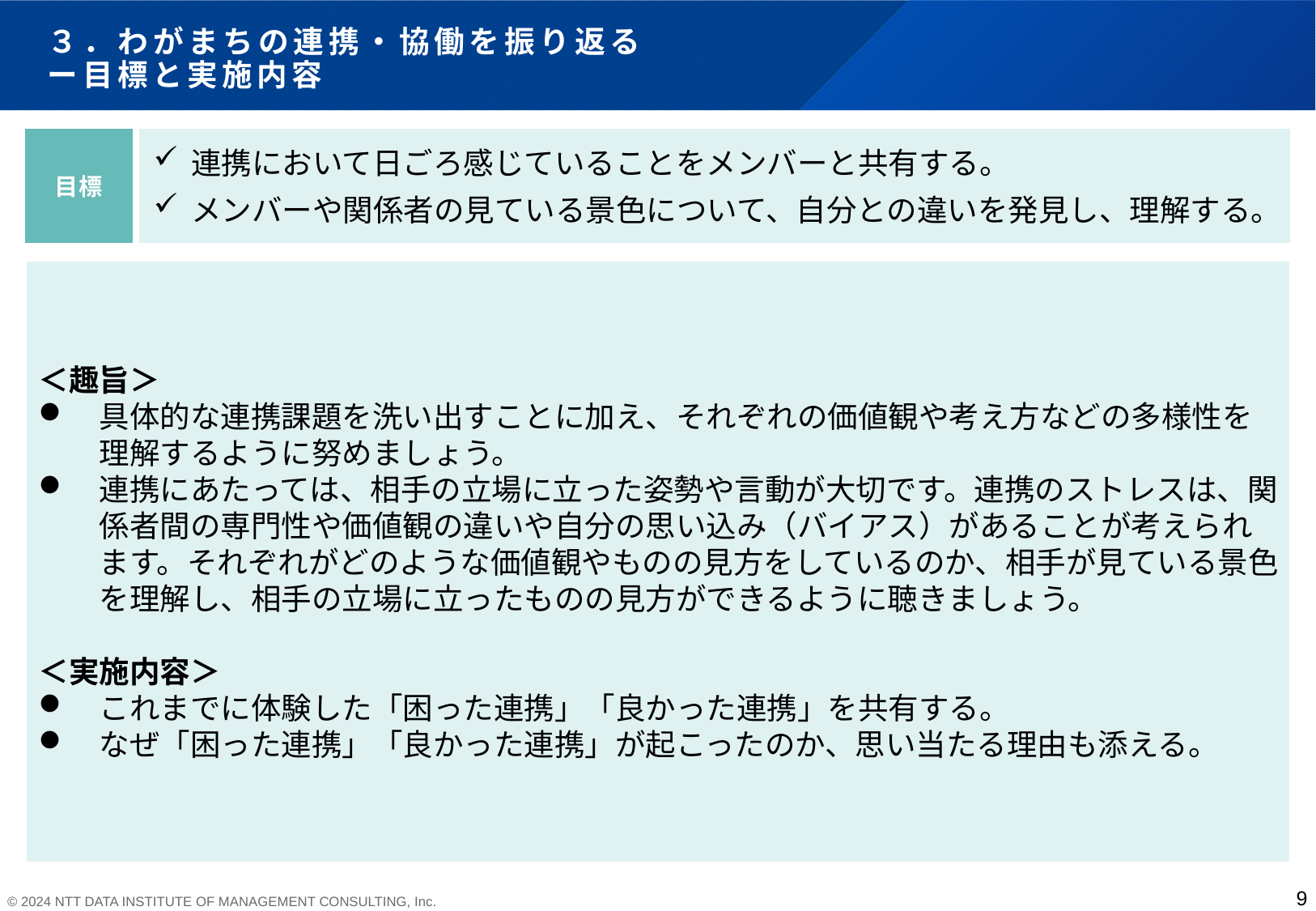

# ３．わがまちの連携・協働を振り返る ー目標と実施内容
目標
連携において日ごろ感じていることをメンバーと共有する。
メンバーや関係者の見ている景色について、自分との違いを発見し、理解する。
＜趣旨＞
具体的な連携課題を洗い出すことに加え、それぞれの価値観や考え方などの多様性を理解するように努めましょう。
連携にあたっては、相手の立場に立った姿勢や言動が大切です。連携のストレスは、関係者間の専門性や価値観の違いや自分の思い込み（バイアス）があることが考えられます。それぞれがどのような価値観やものの見方をしているのか、相手が見ている景色を理解し、相手の立場に立ったものの見方ができるように聴きましょう。

＜実施内容＞
これまでに体験した「困った連携」「良かった連携」を共有する。
なぜ「困った連携」「良かった連携」が起こったのか、思い当たる理由も添える。
9